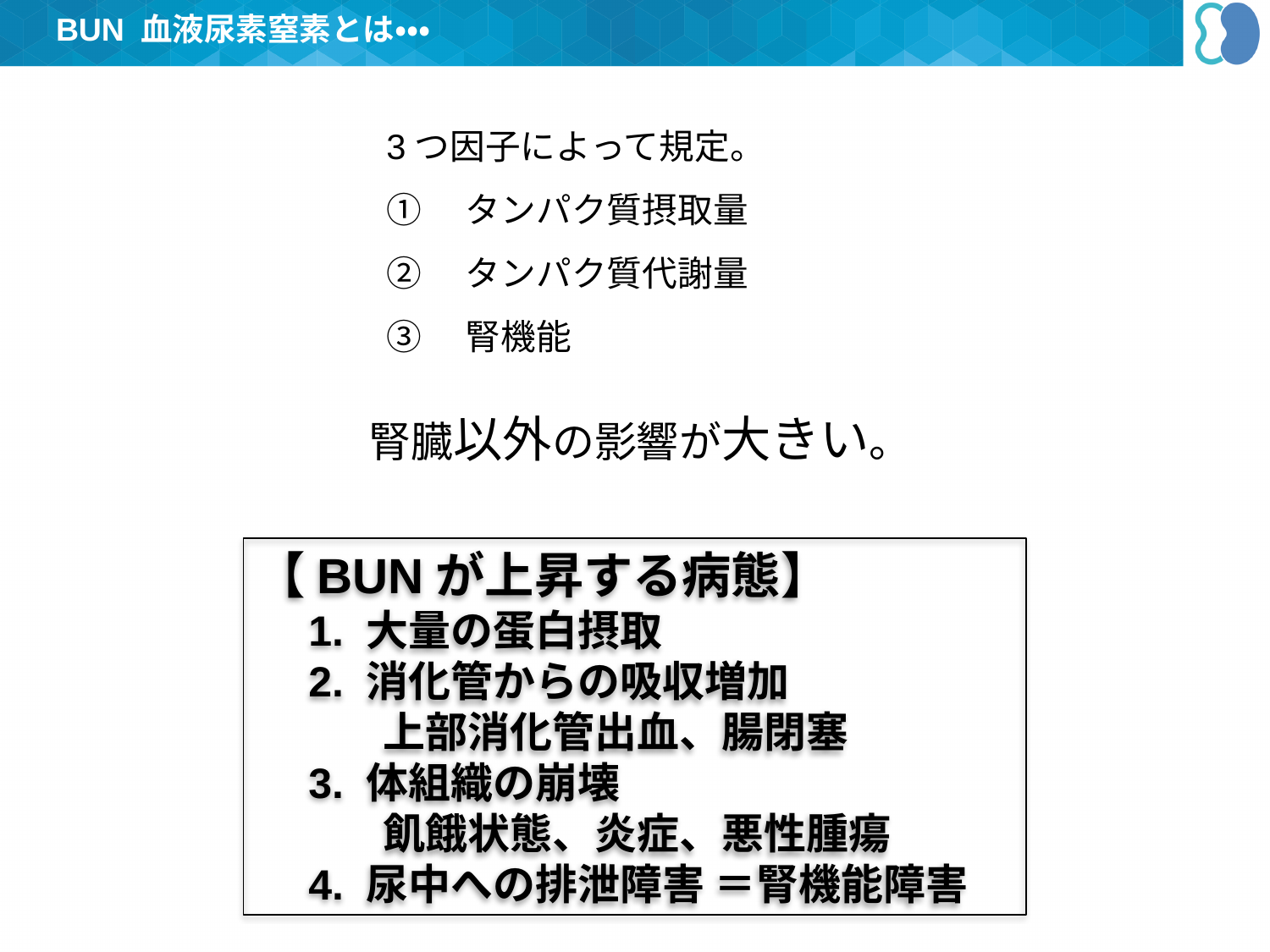

BUN 血液尿素窒素とは・・・
3つ因子によって規定。
①　タンパク質摂取量
②　タンパク質代謝量
③　腎機能
腎臓以外の影響が大きい。
【BUNが上昇する病態】
　1. 大量の蛋白摂取
　2. 消化管からの吸収増加
	上部消化管出血、腸閉塞
　3. 体組織の崩壊
	飢餓状態、炎症、悪性腫瘍
　4. 尿中への排泄障害 ＝腎機能障害